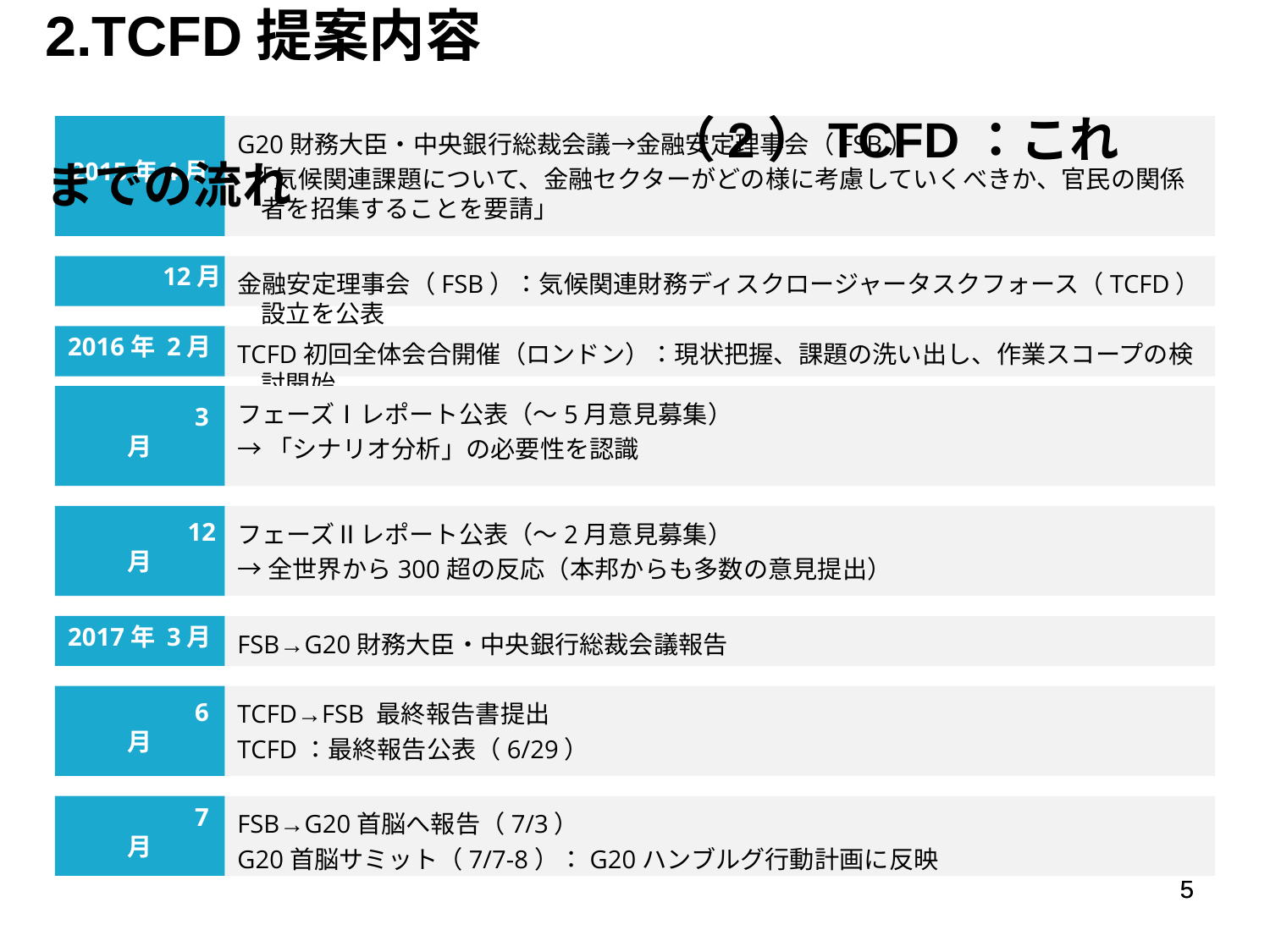

2.TCFD提案内容　　　　　　　　　　　　　　　　　　　　　　　　　　　　　　　　　　　　　　　　　（2）TCFD：これまでの流れ
2015年4月
G20財務大臣・中央銀行総裁会議→金融安定理事会（FSB）
 「気候関連課題について、金融セクターがどの様に考慮していくべきか、官民の関係者を招集することを要請」
　　　　12月
金融安定理事会（FSB）：気候関連財務ディスクロージャータスクフォース（TCFD）設立を公表
2016年 2月
TCFD初回全体会合開催（ロンドン）：現状把握、課題の洗い出し、作業スコープの検討開始
　　　　　3月
フェーズⅠレポート公表（～5月意見募集）
→「シナリオ分析」の必要性を認識
　　　　　12月
フェーズⅡレポート公表（～2月意見募集）
→全世界から300超の反応（本邦からも多数の意見提出）
2017年 3月
FSB→G20財務大臣・中央銀行総裁会議報告
　　　　　6月
TCFD→FSB 最終報告書提出
TCFD：最終報告公表（6/29）
　　　　　7月
FSB→G20首脳へ報告（7/3）
G20首脳サミット（7/7-8）：G20ハンブルグ行動計画に反映
5
5